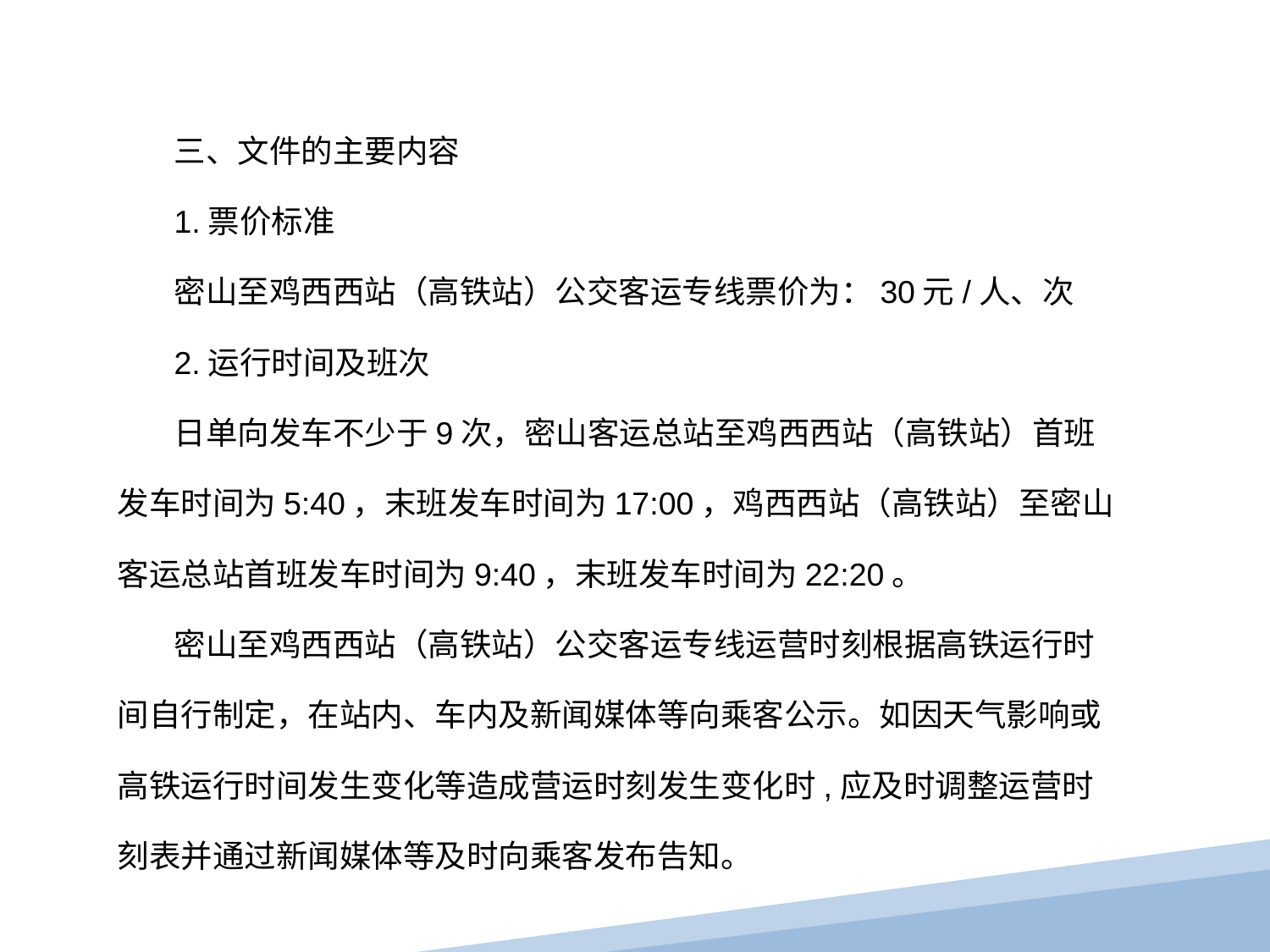

三、文件的主要内容
1.票价标准
密山至鸡西西站（高铁站）公交客运专线票价为：30元/人、次
2.运行时间及班次
日单向发车不少于9次，密山客运总站至鸡西西站（高铁站）首班发车时间为5:40，末班发车时间为17:00，鸡西西站（高铁站）至密山客运总站首班发车时间为9:40，末班发车时间为22:20。
密山至鸡西西站（高铁站）公交客运专线运营时刻根据高铁运行时间自行制定，在站内、车内及新闻媒体等向乘客公示。如因天气影响或高铁运行时间发生变化等造成营运时刻发生变化时,应及时调整运营时刻表并通过新闻媒体等及时向乘客发布告知。